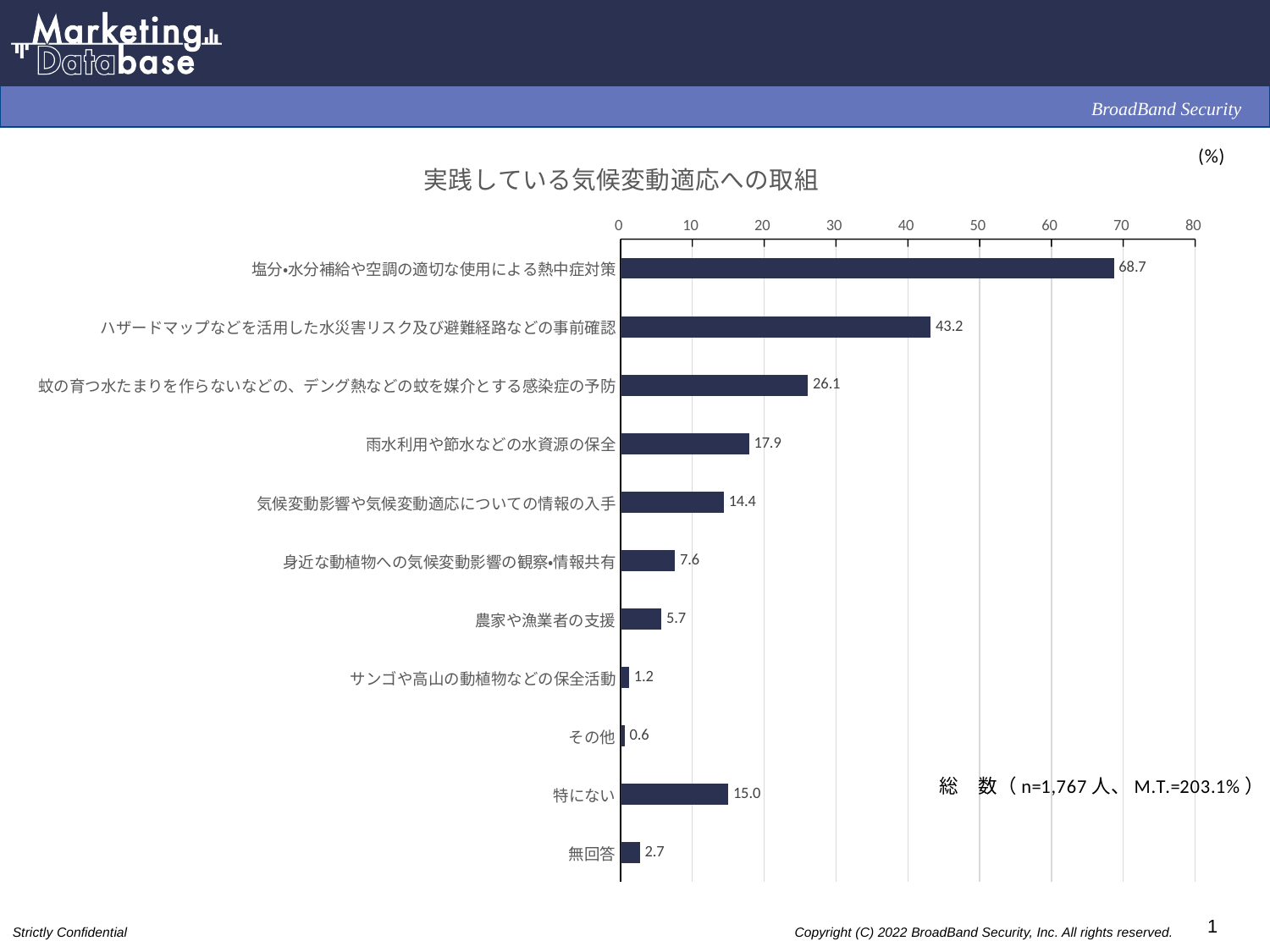

### Chart: 実践している気候変動適応への取組

| Category |  |
|---|---|
| 塩分・水分補給や空調の適切な使用による熱中症対策 | 68.7 |
| ハザードマップなどを活用した水災害リスク及び避難経路などの事前確認 | 43.2 |
| 蚊の育つ水たまりを作らないなどの、デング熱などの蚊を媒介とする感染症の予防 | 26.1 |
| 雨水利用や節水などの水資源の保全 | 17.9 |
| 気候変動影響や気候変動適応についての情報の入手 | 14.4 |
| 身近な動植物への気候変動影響の観察・情報共有 | 7.6 |
| 農家や漁業者の支援 | 5.7 |
| サンゴや高山の動植物などの保全活動 | 1.2 |
| その他 | 0.6 |
| 特にない | 15.0 |
| 無回答 | 2.7 |